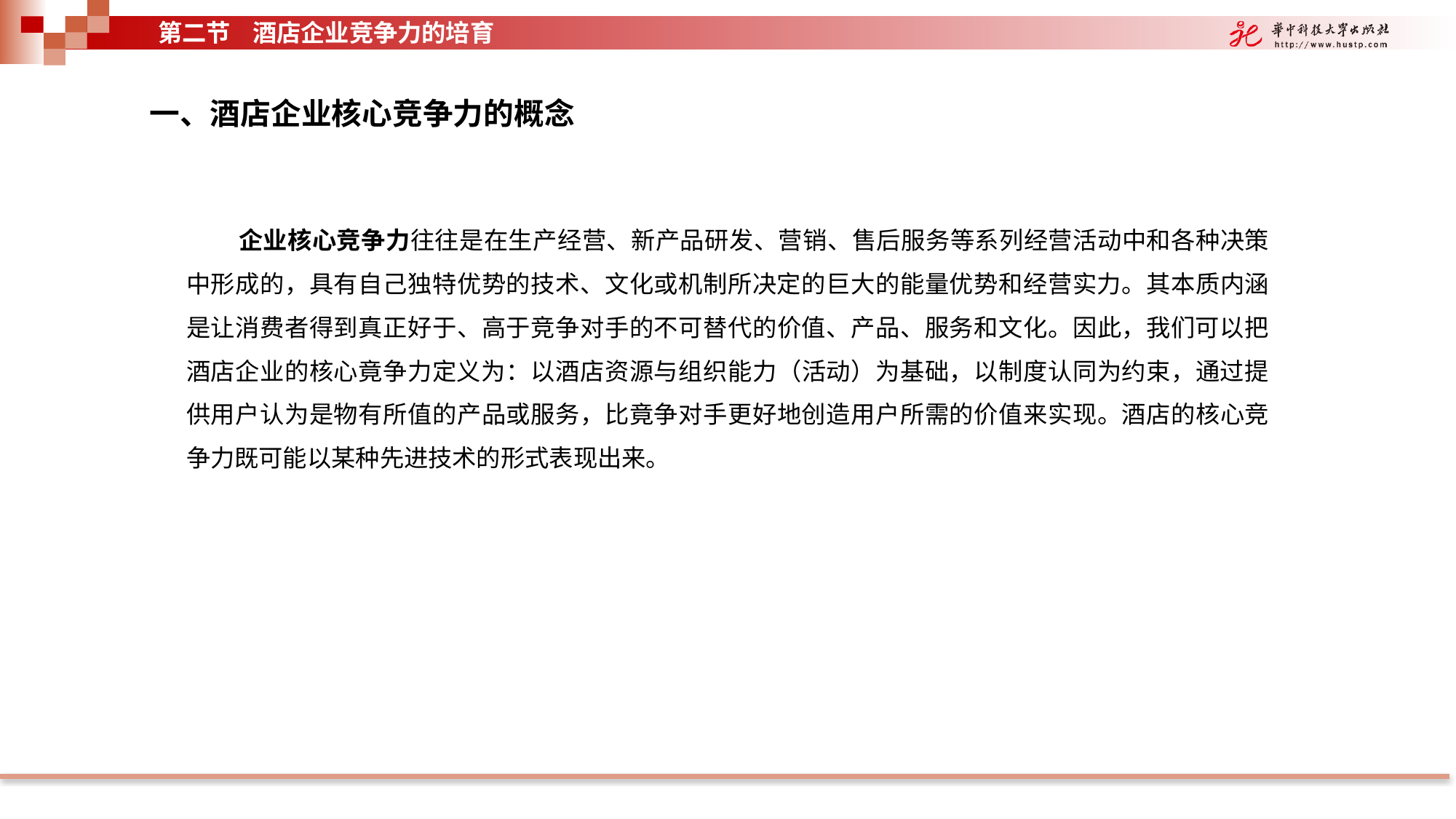

第二节    酒店企业竞争力的培育
一、酒店企业核心竞争力的概念
        企业核心竞争力往往是在生产经营、新产品研发、营销、售后服务等系列经营活动中和各种决策中形成的，具有自己独特优势的技术、文化或机制所决定的巨大的能量优势和经营实力。其本质内涵是让消费者得到真正好于、高于竞争对手的不可替代的价值、产品、服务和文化。因此，我们可以把酒店企业的核心竟争力定义为：以酒店资源与组织能力（活动）为基础，以制度认同为约束，通过提供用户认为是物有所值的产品或服务，比竟争对手更好地创造用户所需的价值来实现。酒店的核心竞争力既可能以某种先进技术的形式表现出来。